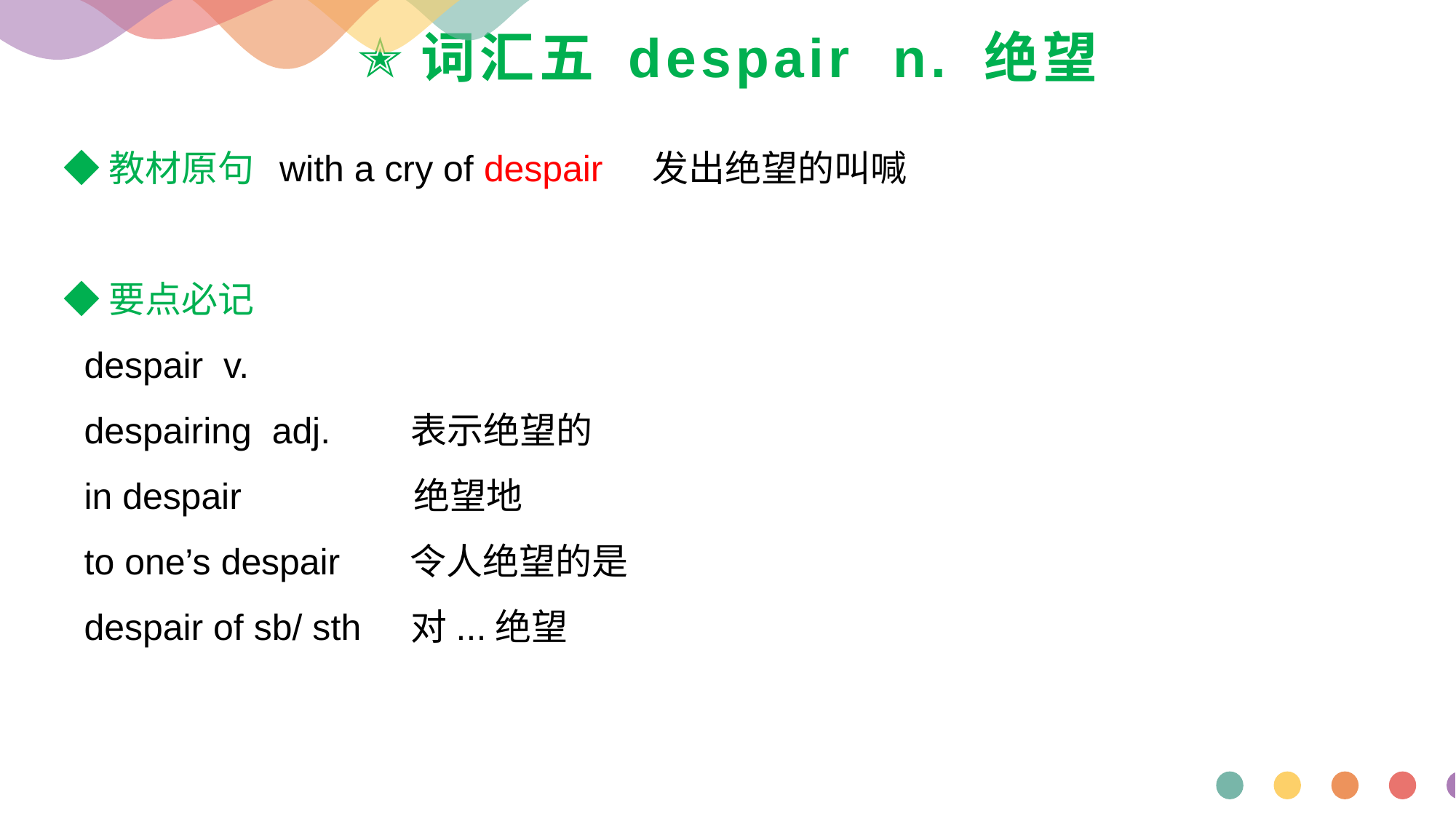

# ✭词汇五 despair  n. 绝望
◆教材原句  with a cry of despair    发出绝望的叫喊

◆要点必记
  despair  v.
  despairing  adj.       表示绝望的
  in despair                绝望地
  to one’s despair      令人绝望的是
  despair of sb/ sth    对...绝望